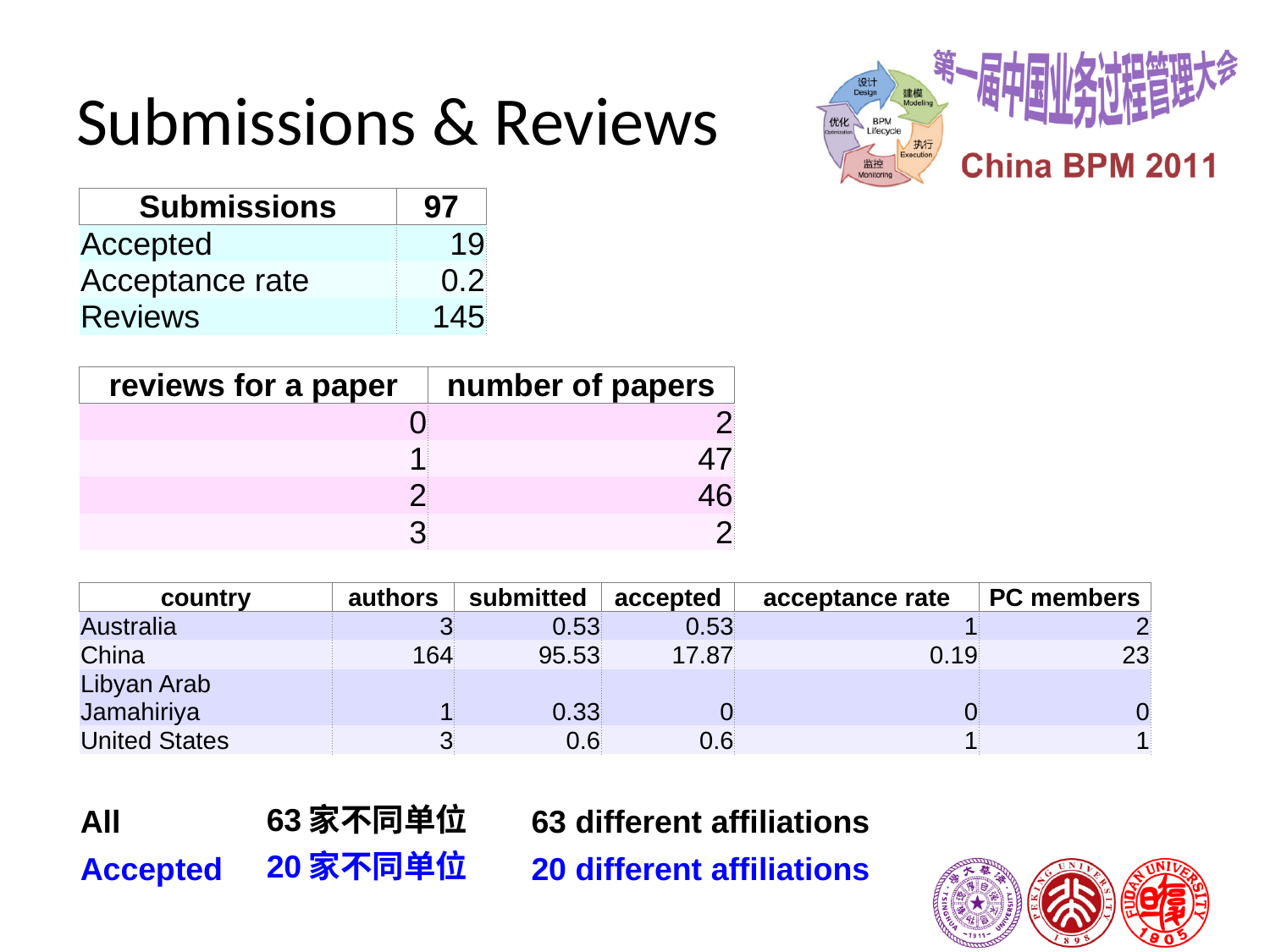

# Submissions & Reviews
| Submissions | 97 |
| --- | --- |
| Accepted | 19 |
| Acceptance rate | 0.2 |
| Reviews | 145 |
| reviews for a paper | number of papers |
| --- | --- |
| 0 | 2 |
| 1 | 47 |
| 2 | 46 |
| 3 | 2 |
| country | authors | submitted | accepted | acceptance rate | PC members |
| --- | --- | --- | --- | --- | --- |
| Australia | 3 | 0.53 | 0.53 | 1 | 2 |
| China | 164 | 95.53 | 17.87 | 0.19 | 23 |
| Libyan Arab Jamahiriya | 1 | 0.33 | 0 | 0 | 0 |
| United States | 3 | 0.6 | 0.6 | 1 | 1 |
| All | 63家不同单位 | 63 different affiliations |
| --- | --- | --- |
| Accepted | 20家不同单位 | 20 different affiliations |